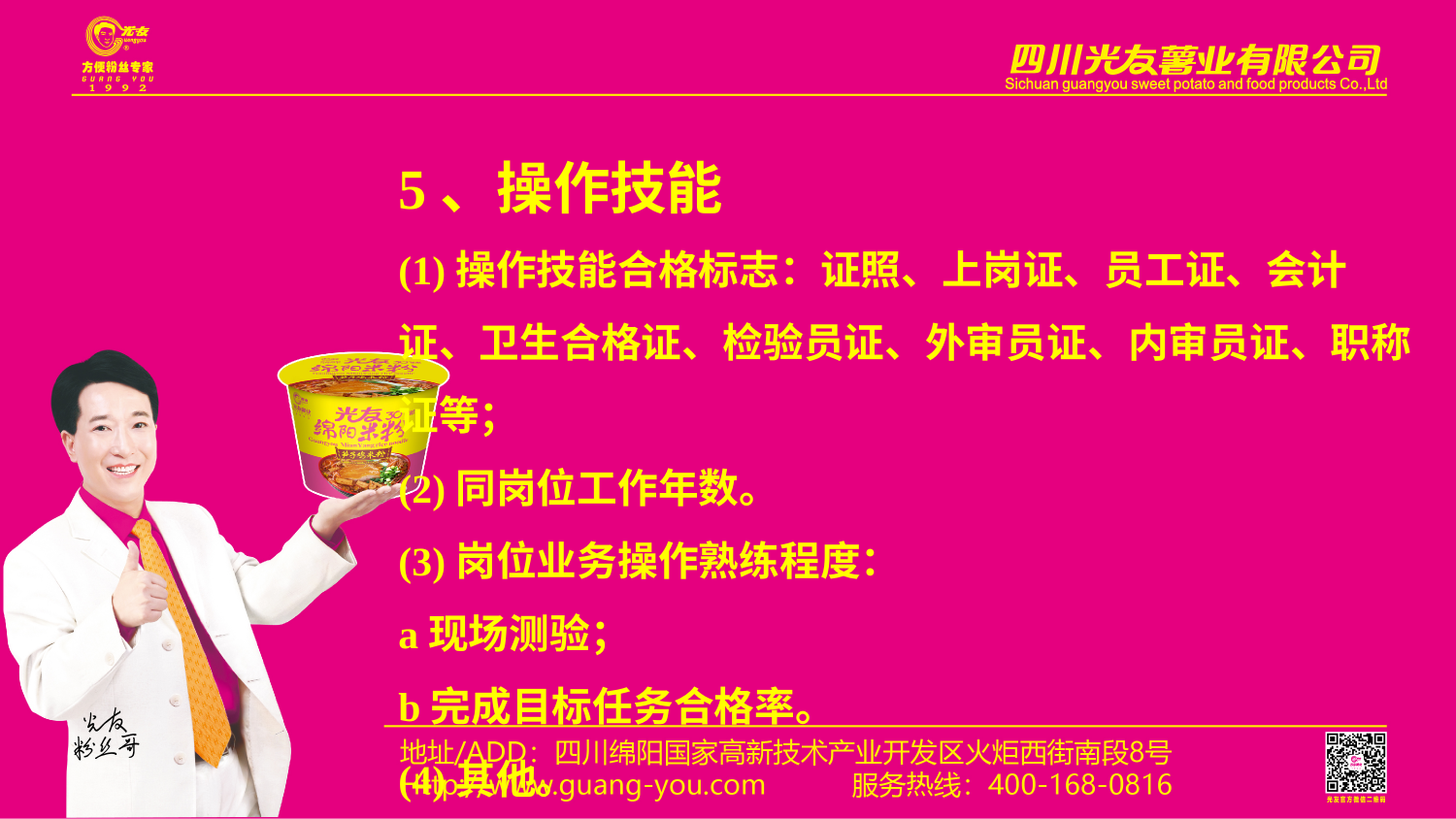

5、操作技能
(1)操作技能合格标志：证照、上岗证、员工证、会计证、卫生合格证、检验员证、外审员证、内审员证、职称证等；
(2)同岗位工作年数。
(3)岗位业务操作熟练程度：
a现场测验；
b完成目标任务合格率。
(4)其他。